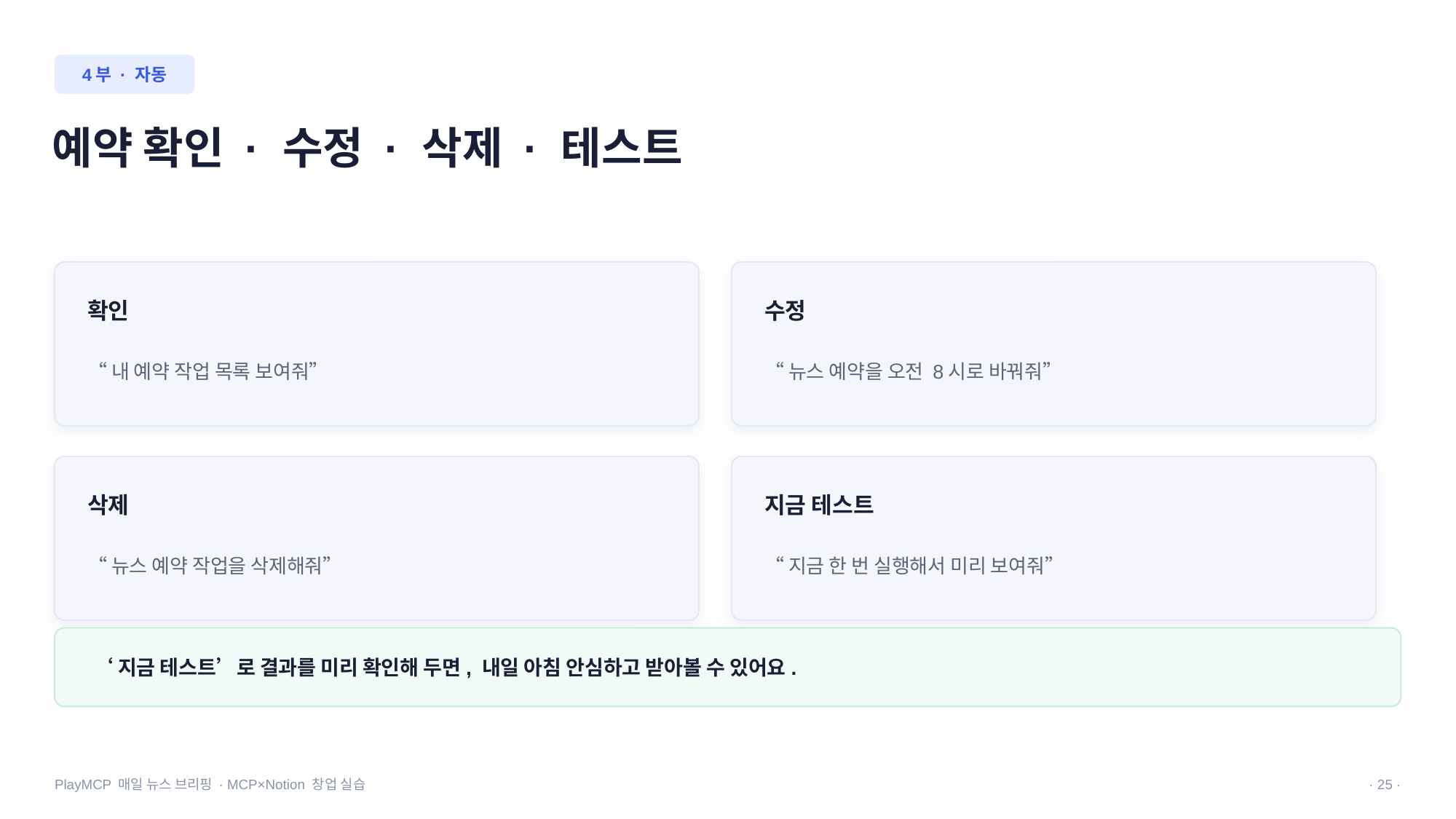

4부 · 자동
예약 확인 · 수정 · 삭제 · 테스트

확인
수정
“내 예약 작업 목록 보여줘”
“뉴스 예약을 오전 8시로 바꿔줘”

삭제
지금 테스트
“뉴스 예약 작업을 삭제해줘”
“지금 한 번 실행해서 미리 보여줘”

‘지금 테스트’로 결과를 미리 확인해 두면, 내일 아침 안심하고 받아볼 수 있어요.
PlayMCP 매일 뉴스 브리핑 · MCP×Notion 창업 실습
· 25 ·